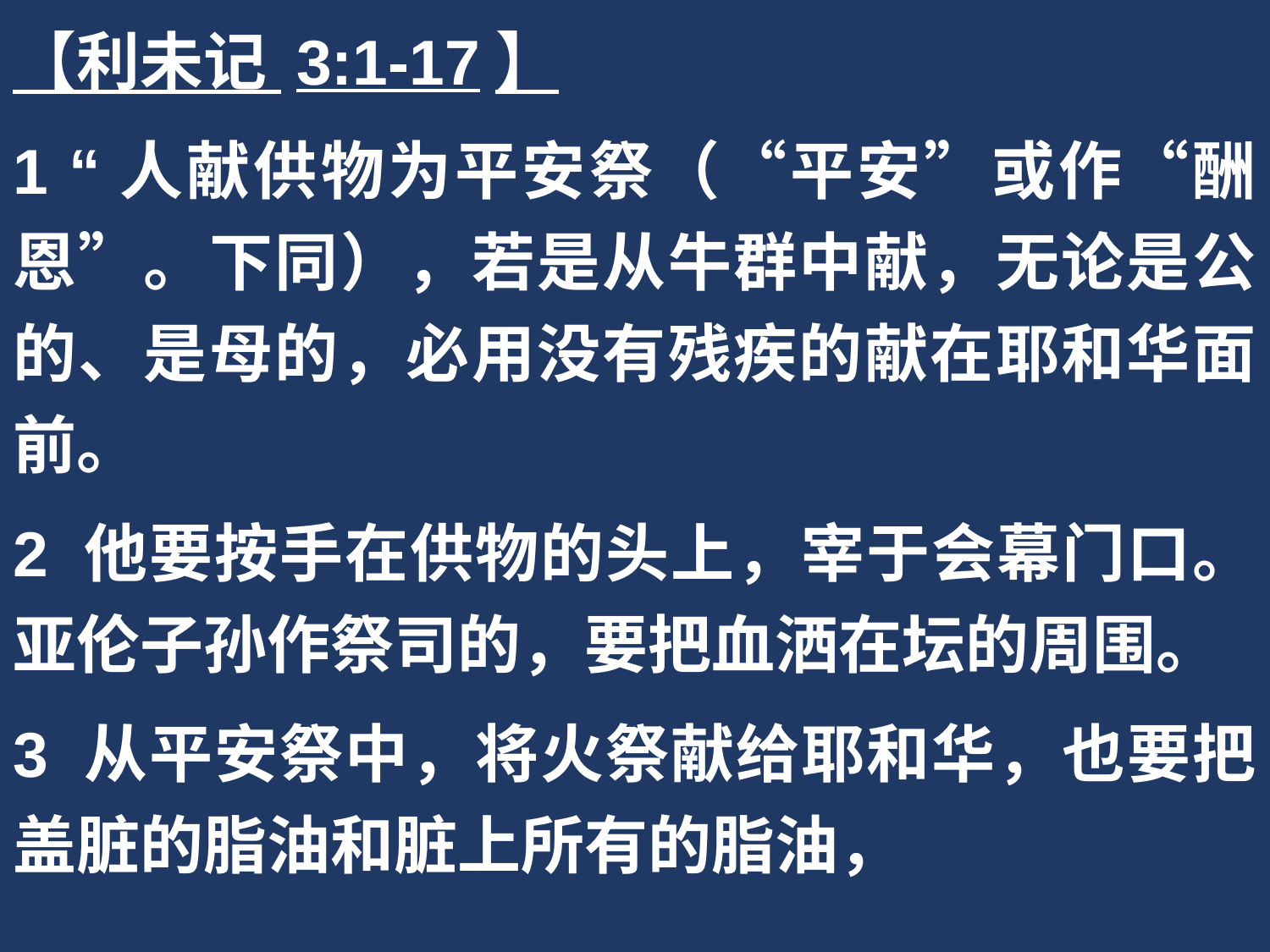

【利未记 3:1-17】
1 “人献供物为平安祭（“平安”或作“酬恩”。下同），若是从牛群中献，无论是公的、是母的，必用没有残疾的献在耶和华面前。
2 他要按手在供物的头上，宰于会幕门口。亚伦子孙作祭司的，要把血洒在坛的周围。
3 从平安祭中，将火祭献给耶和华，也要把盖脏的脂油和脏上所有的脂油，